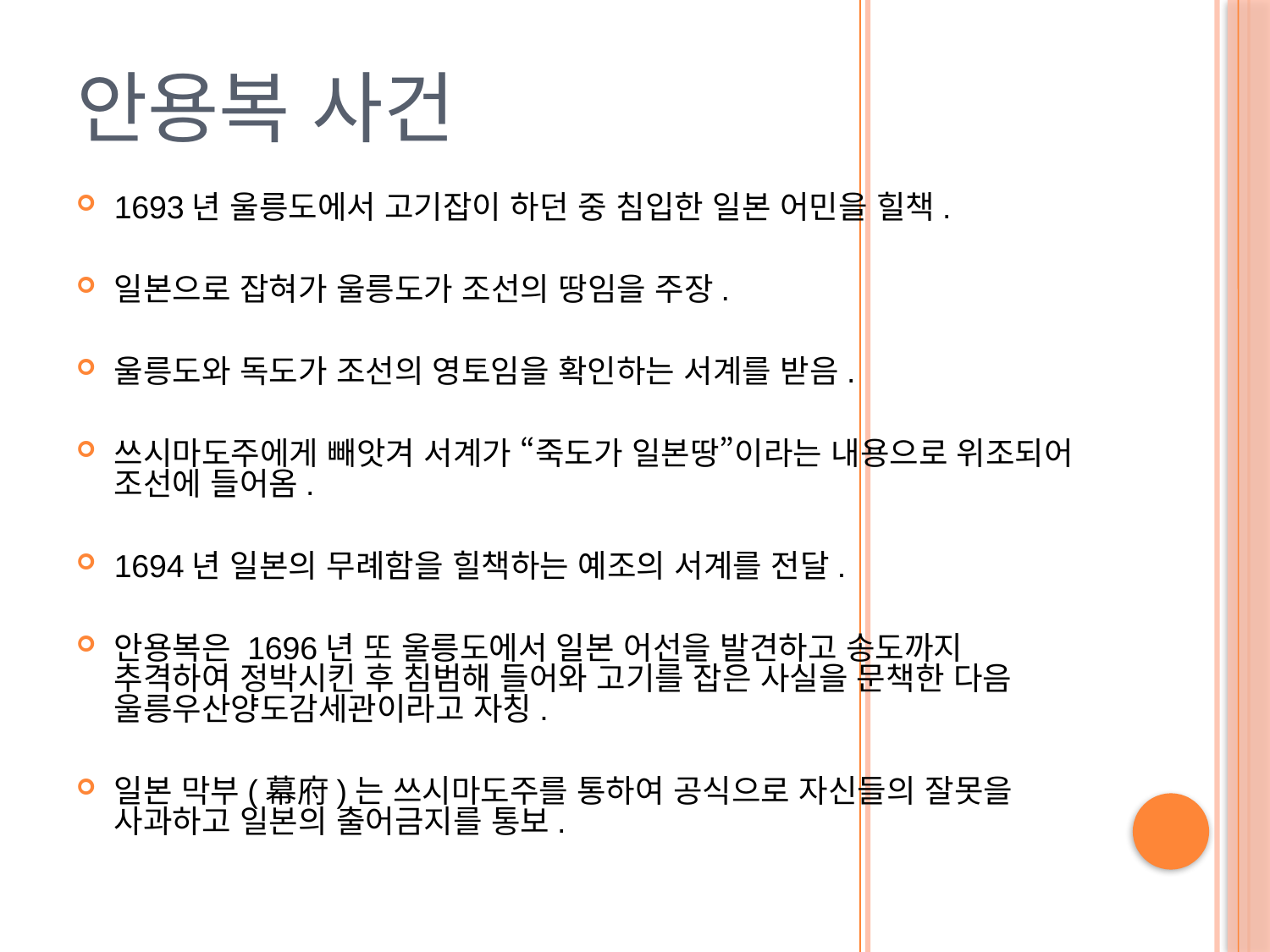

# 안용복 사건
1693년 울릉도에서 고기잡이 하던 중 침입한 일본 어민을 힐책.

일본으로 잡혀가 울릉도가 조선의 땅임을 주장.

울릉도와 독도가 조선의 영토임을 확인하는 서계를 받음.

쓰시마도주에게 빼앗겨 서계가 “죽도가 일본땅”이라는 내용으로 위조되어 조선에 들어옴.

1694년 일본의 무례함을 힐책하는 예조의 서계를 전달.

안용복은 1696년 또 울릉도에서 일본 어선을 발견하고 송도까지 추격하여 정박시킨 후 침범해 들어와 고기를 잡은 사실을 문책한 다음 울릉우산양도감세관이라고 자칭.

일본 막부(幕府)는 쓰시마도주를 통하여 공식으로 자신들의 잘못을 사과하고 일본의 출어금지를 통보.